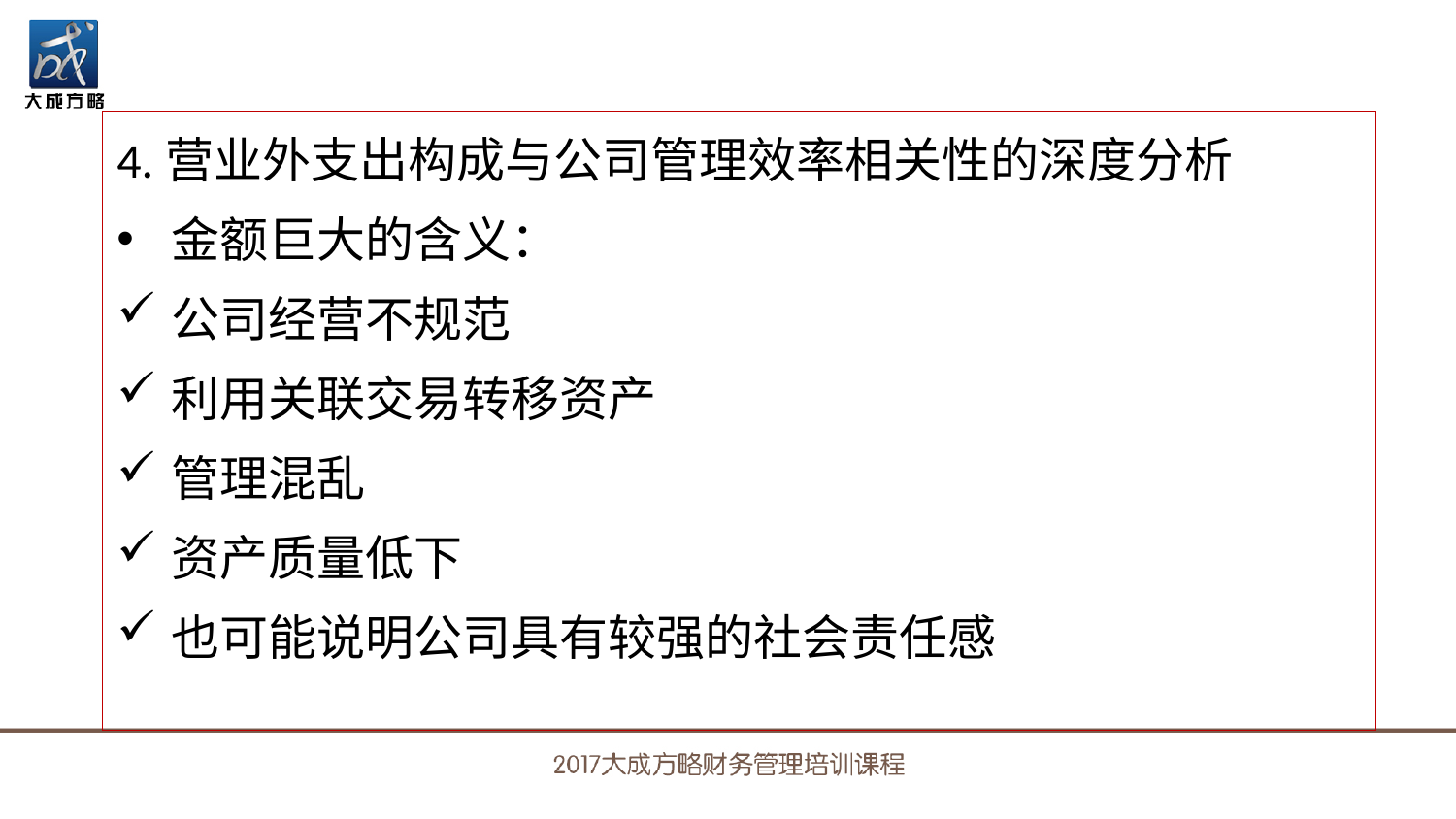

4.营业外支出构成与公司管理效率相关性的深度分析
金额巨大的含义：
公司经营不规范
利用关联交易转移资产
管理混乱
资产质量低下
也可能说明公司具有较强的社会责任感